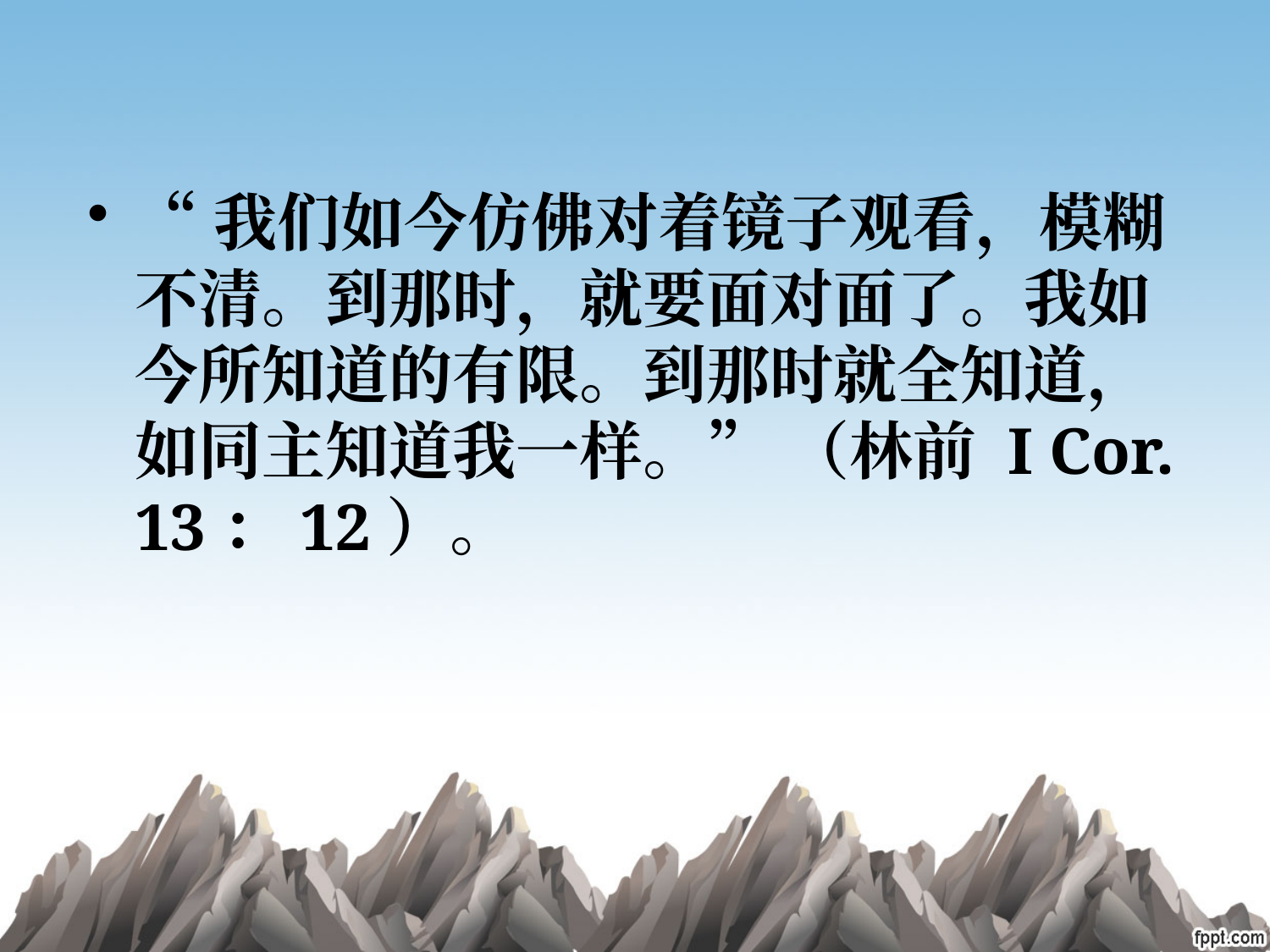

“我们如今仿佛对着镜子观看，模糊不清。到那时，就要面对面了。我如今所知道的有限。到那时就全知道，如同主知道我一样。” （林前 I Cor. 13：12）。